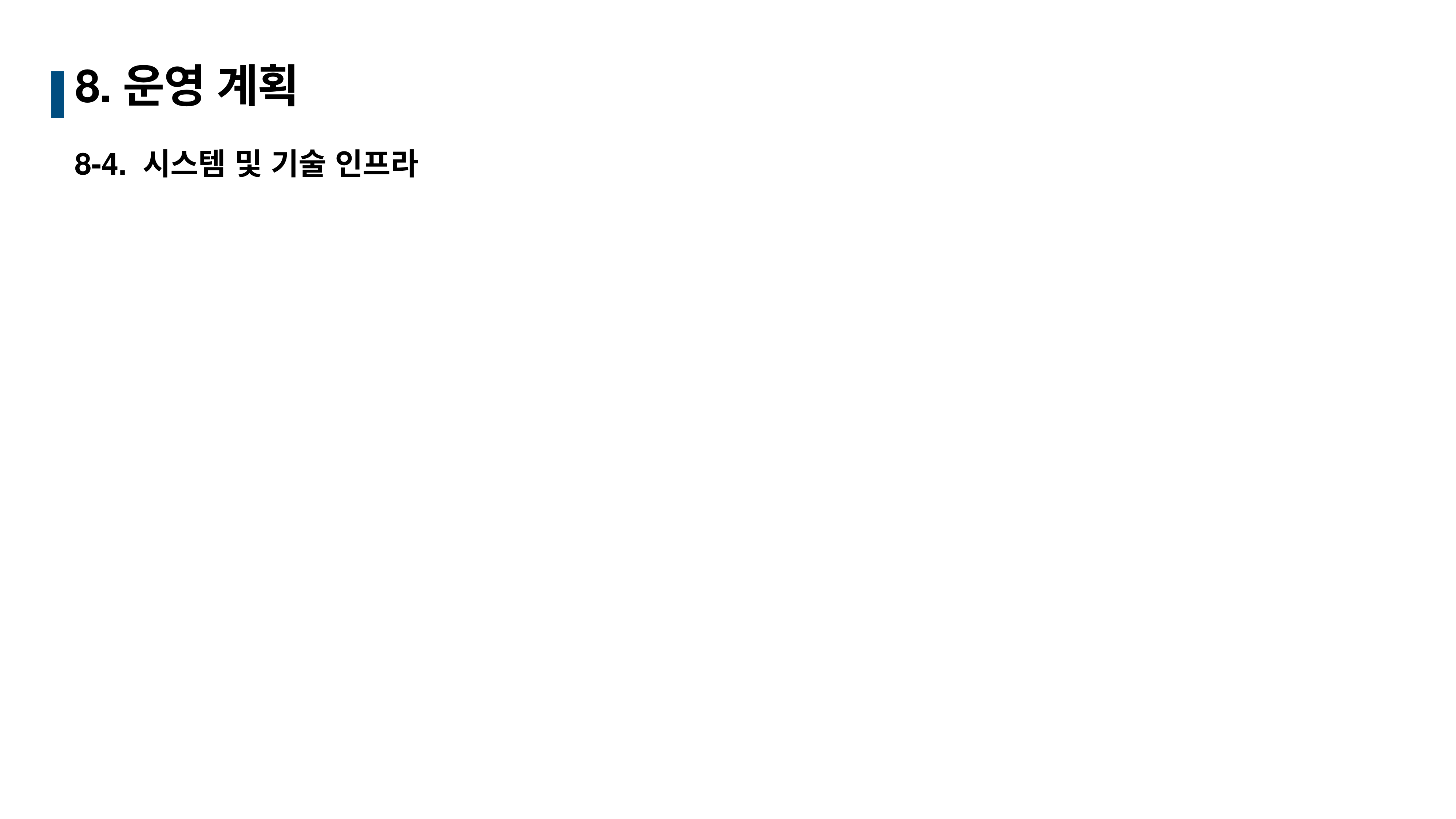

# 8.운영 계획
8-4. 시스템 및 기술 인프라